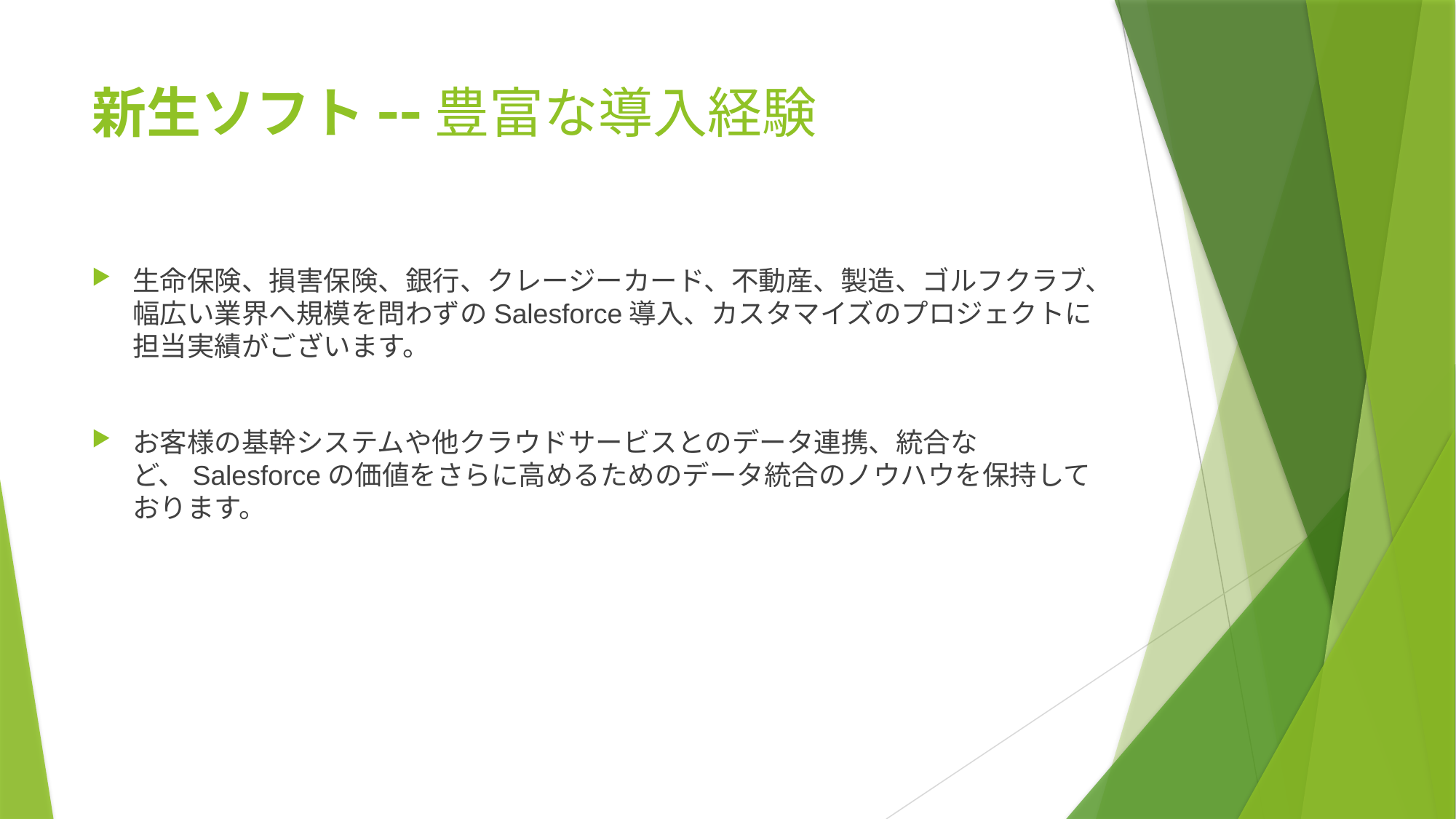

# 新生ソフト--豊富な導入経験
生命保険、損害保険、銀行、クレージーカード、不動産、製造、ゴルフクラブ、幅広い業界へ規模を問わずのSalesforce導入、カスタマイズのプロジェクトに担当実績がございます。

お客様の基幹システムや他クラウドサービスとのデータ連携、統合など、Salesforceの価値をさらに高めるためのデータ統合のノウハウを保持しております。